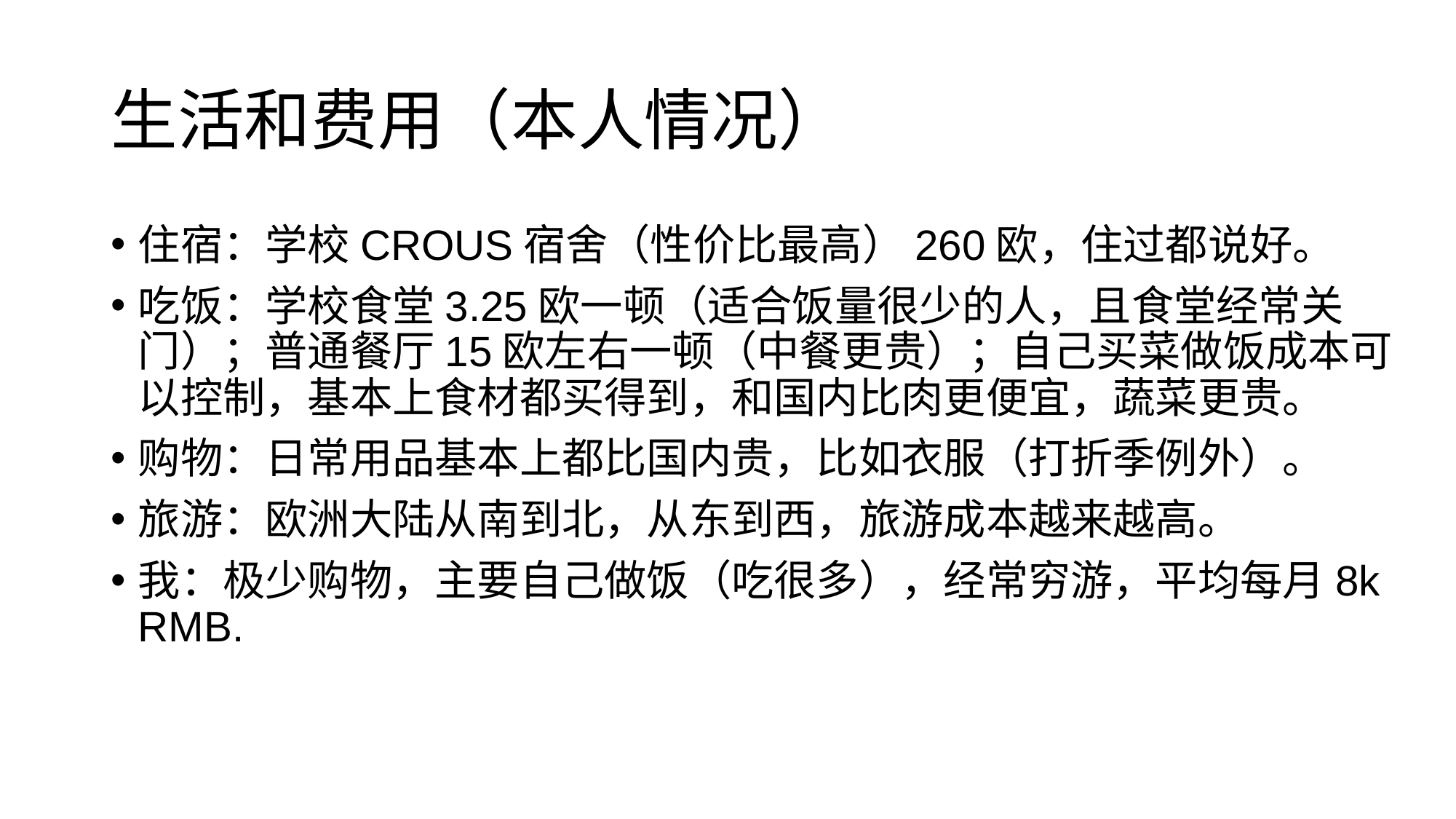

# 生活和费用（本人情况）
住宿：学校CROUS宿舍（性价比最高）260欧，住过都说好。
吃饭：学校食堂3.25欧一顿（适合饭量很少的人，且食堂经常关门）；普通餐厅15欧左右一顿（中餐更贵）；自己买菜做饭成本可以控制，基本上食材都买得到，和国内比肉更便宜，蔬菜更贵。
购物：日常用品基本上都比国内贵，比如衣服（打折季例外）。
旅游：欧洲大陆从南到北，从东到西，旅游成本越来越高。
我：极少购物，主要自己做饭（吃很多），经常穷游，平均每月8k RMB.